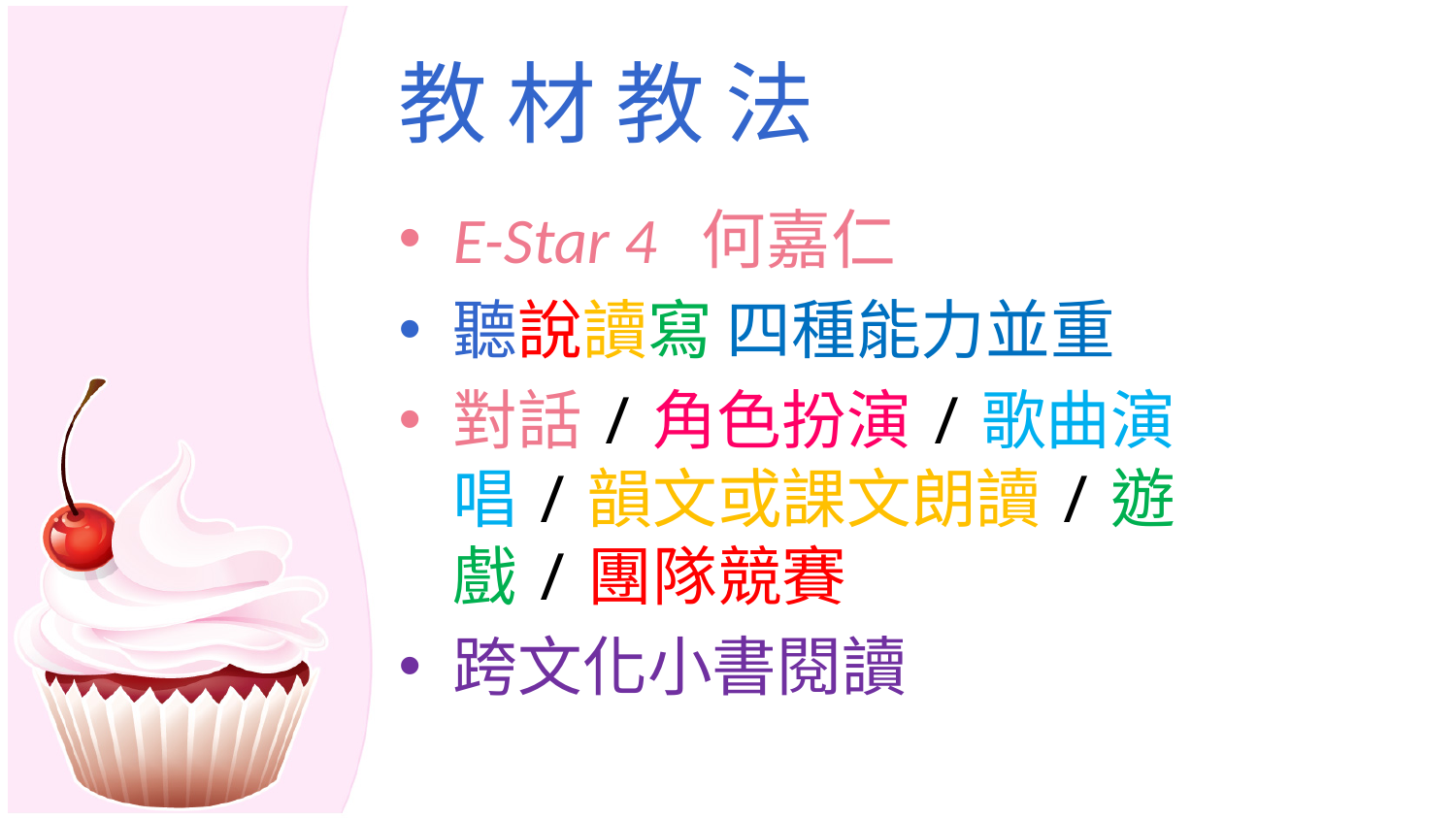

# 教 材 教 法
E-Star 4  何嘉仁
聽說讀寫 四種能力並重
對話/角色扮演/歌曲演唱/韻文或課文朗讀/遊戲/團隊競賽
跨文化小書閱讀